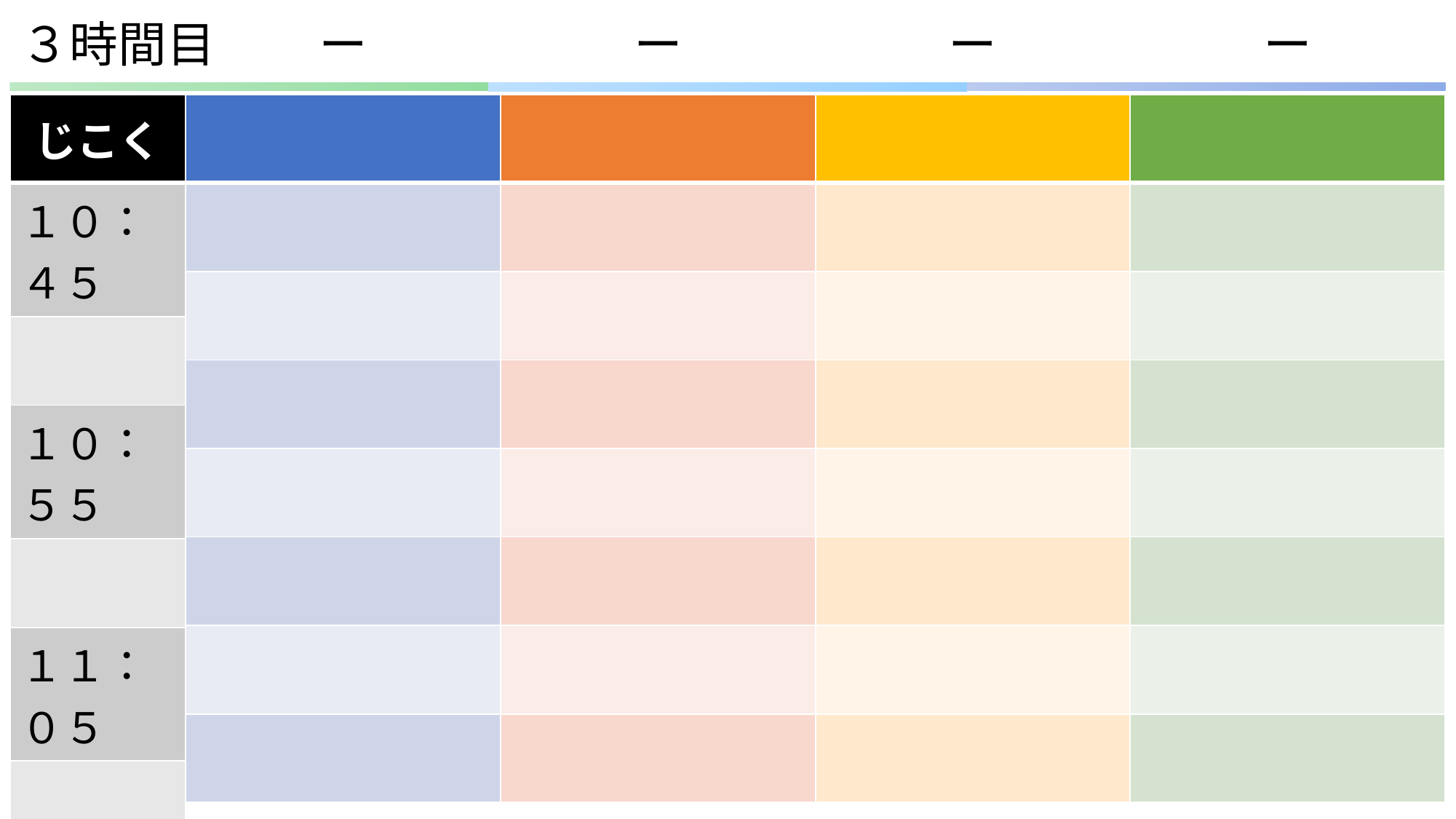

ー
ー
# ３時間目
ー
ー
| じこく |
| --- |
| １０：４５ |
|  |
| １０：５５ |
|  |
| １１：０５ |
|  |
| １１：１５ |
|  |
| --- |
|  |
|  |
|  |
|  |
|  |
|  |
|  |
|  |
| --- |
|  |
|  |
|  |
|  |
|  |
|  |
|  |
|  |
| --- |
|  |
|  |
|  |
|  |
|  |
|  |
|  |
|  |
| --- |
|  |
|  |
|  |
|  |
|  |
|  |
|  |